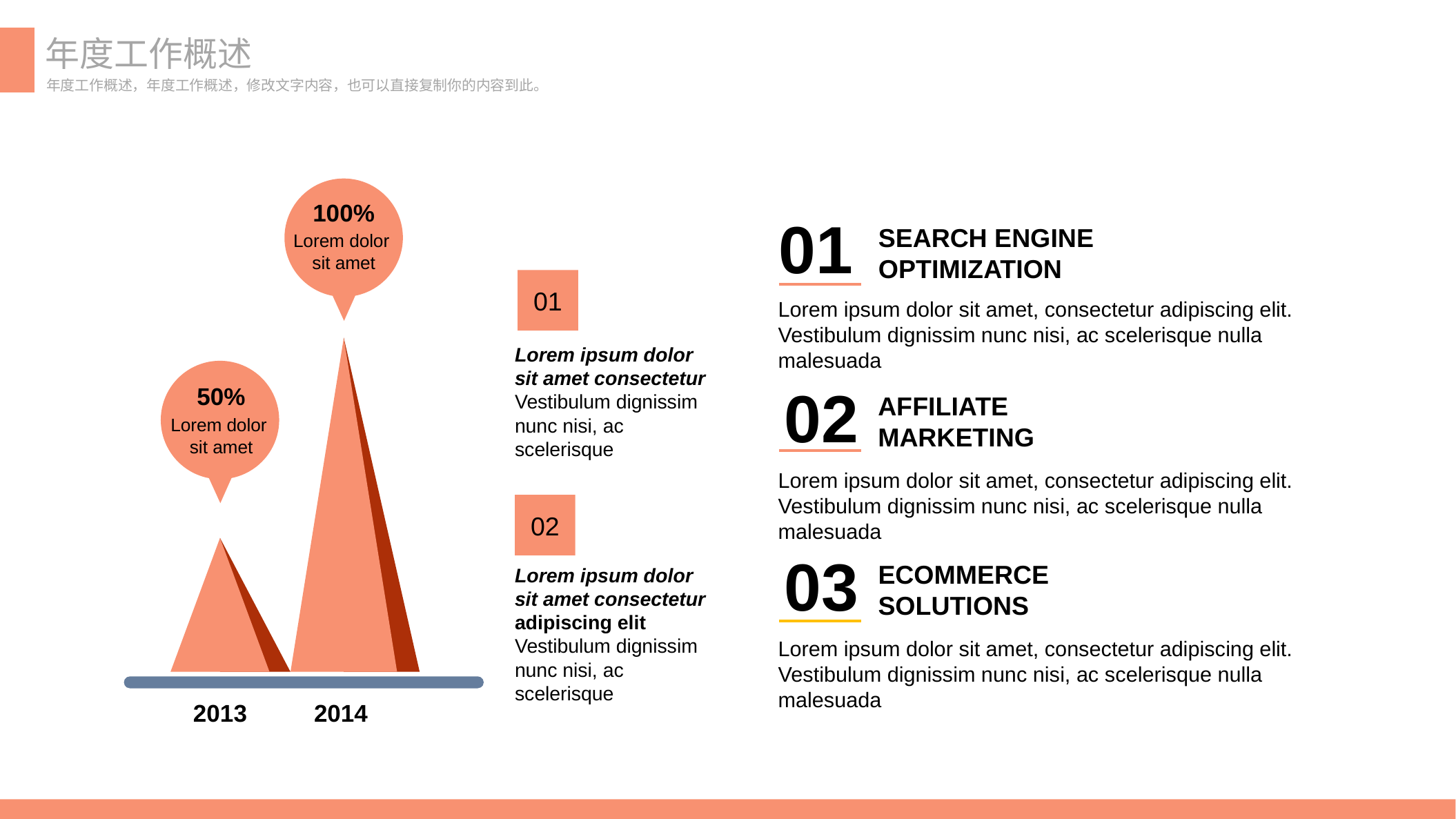

年度工作概述
年度工作概述，年度工作概述，修改文字内容，也可以直接复制你的内容到此。

100%
Lorem dolor
sit amet
01
SEARCH ENGINE
OPTIMIZATION
Lorem ipsum dolor sit amet, consectetur adipiscing elit. Vestibulum dignissim nunc nisi, ac scelerisque nulla malesuada
01
Lorem ipsum dolor sit amet consectetur Vestibulum dignissim nunc nisi, ac scelerisque

50%
Lorem dolor
sit amet
02
AFFILIATE
MARKETING
Lorem ipsum dolor sit amet, consectetur adipiscing elit. Vestibulum dignissim nunc nisi, ac scelerisque nulla malesuada
02
Lorem ipsum dolor sit amet consectetur adipiscing elit Vestibulum dignissim
nunc nisi, ac scelerisque

03
ECOMMERCE
SOLUTIONS
Lorem ipsum dolor sit amet, consectetur adipiscing elit. Vestibulum dignissim nunc nisi, ac scelerisque nulla malesuada

2013
2014